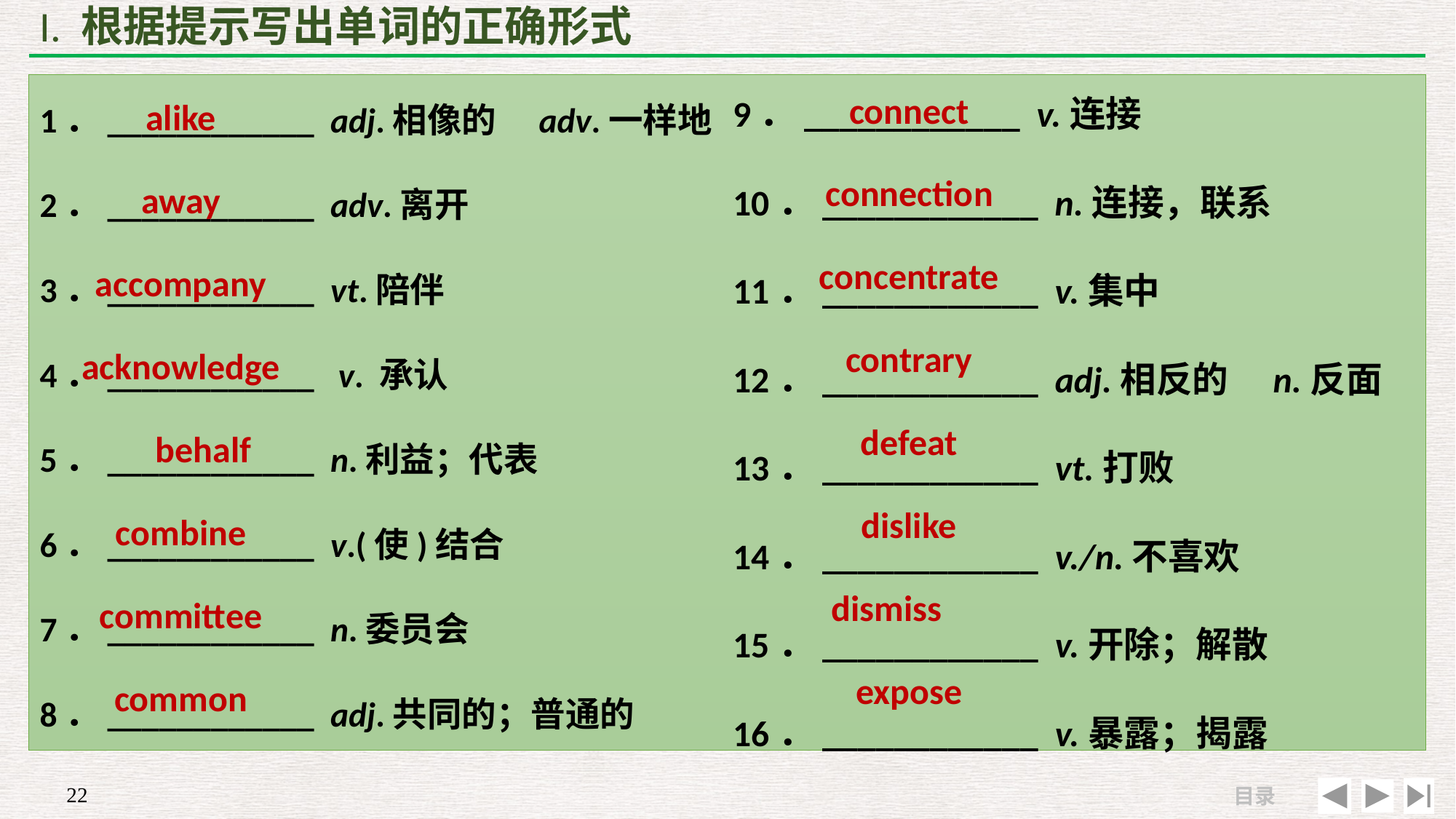

# I. 根据提示写出单词的正确形式
connect
connection
concentrate
contrary
defeat
dislike
dismiss
expose
alike
away
accompany
acknowledge
behalf
combine
committee
common
9．____________  v.连接
10．____________  n.连接，联系
11．____________  v.集中
12．____________  adj.相反的　n.反面
13．____________  vt.打败
14．____________  v./n.不喜欢
15．____________  v.开除；解散
16．____________  v.暴露；揭露
1．____________  adj.相像的　adv.一样地
2．____________  adv.离开
3．____________  vt.陪伴
4．____________   v. 承认
5．____________  n.利益；代表
6．____________  v.(使)结合
7．____________  n.委员会
8．____________  adj.共同的；普通的